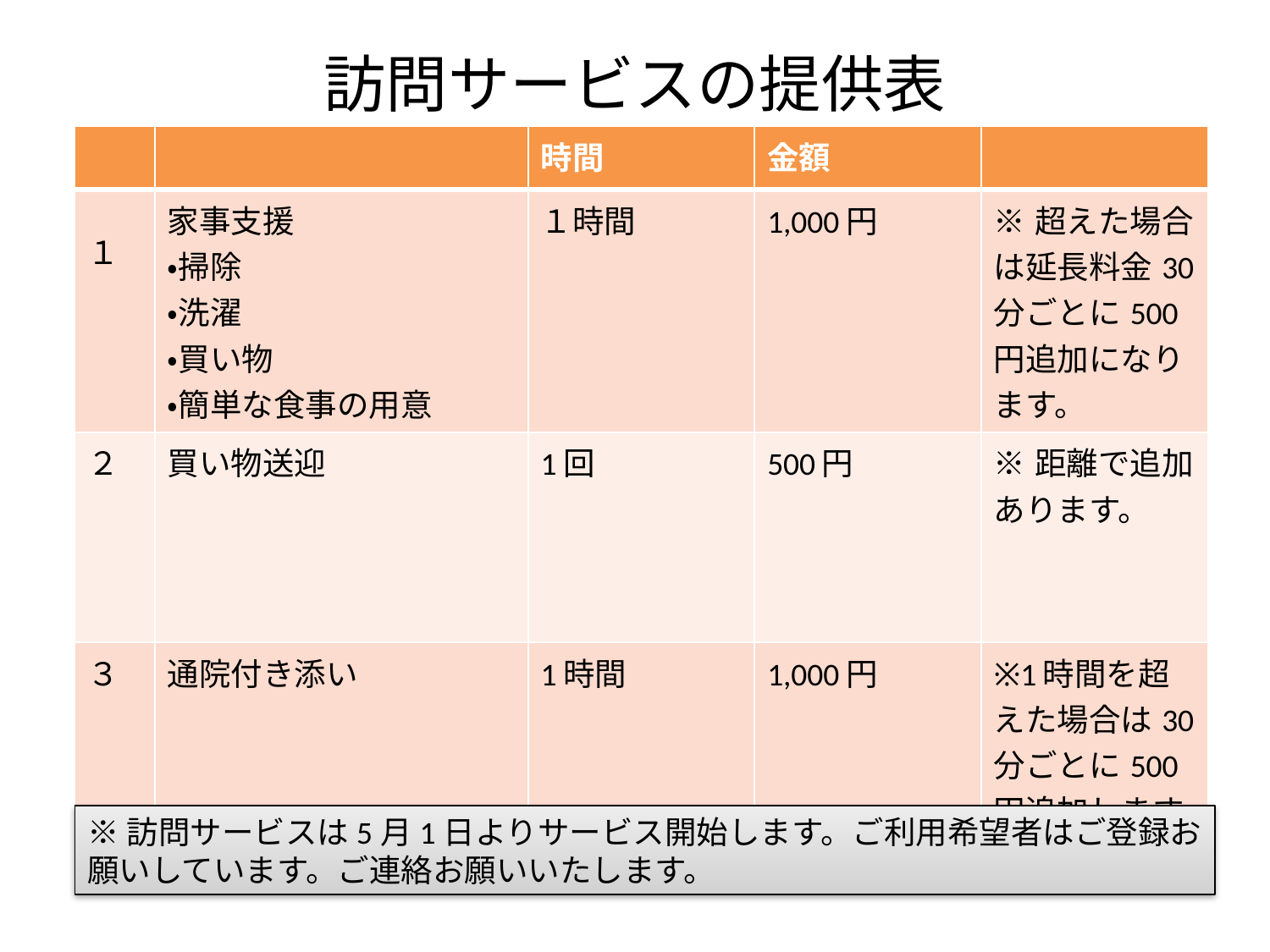

# 訪問サービスの提供表
|  |  | 時間 | 金額 |  |
| --- | --- | --- | --- | --- |
| １ | 家事支援 ・掃除 ・洗濯 ・買い物 ・簡単な食事の用意 | １時間 | 1,000円 | ※超えた場合は延長料金30分ごとに500円追加になります。 |
| ２ | 買い物送迎 | 1回 | 500円 | ※距離で追加あります。 |
| ３ | 通院付き添い | 1時間 | 1,000円 | ※1時間を超えた場合は30分ごとに500円追加します。 |
※訪問サービスは5月1日よりサービス開始します。ご利用希望者はご登録お願いしています。ご連絡お願いいたします。